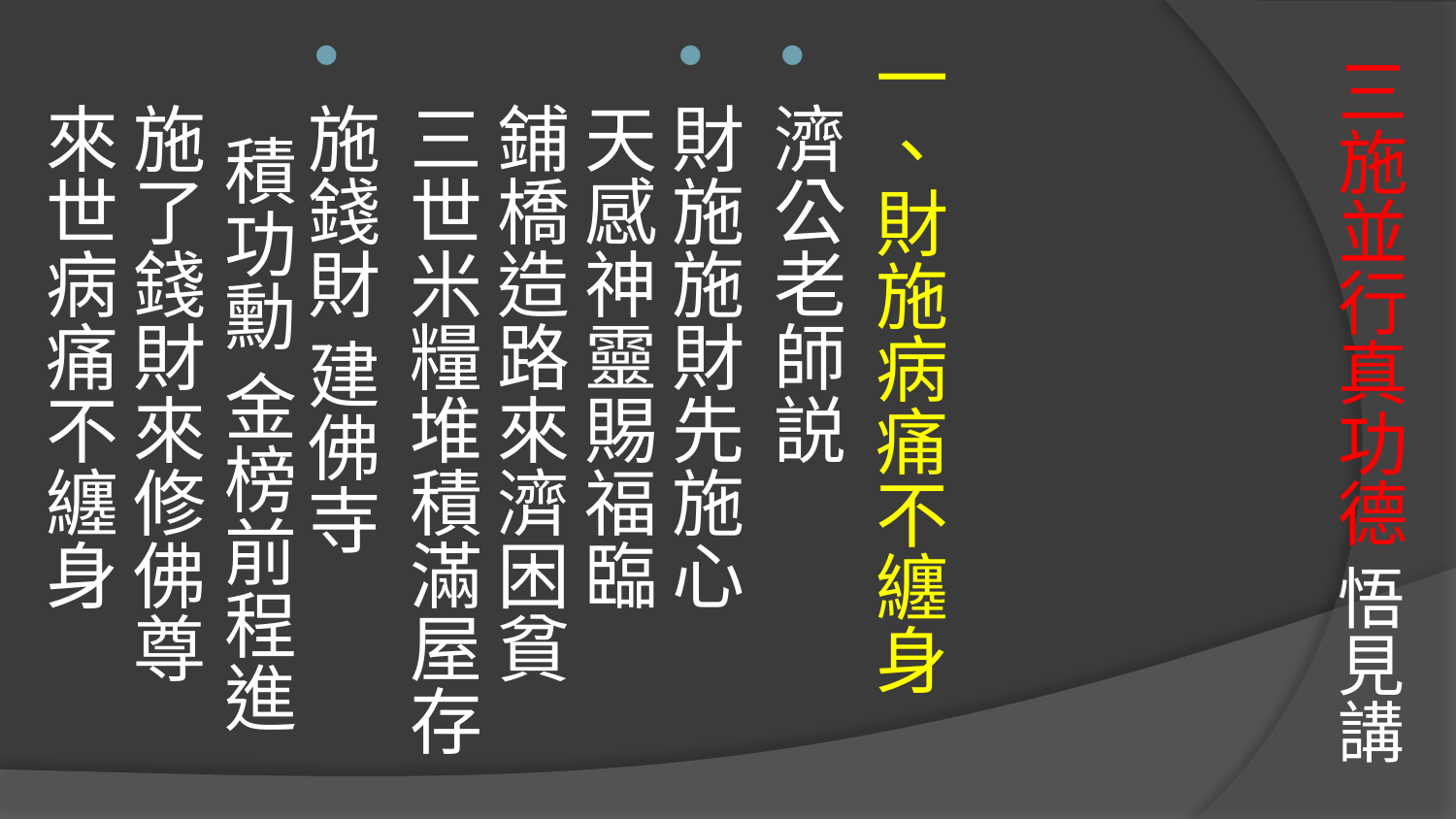

一、財施病痛不纏身
濟公老師説
財施施財先施心 
天感神靈賜福臨
鋪橋造路來濟困貧
三世米糧堆積滿屋存
施錢財 建佛寺                 積功勳 金榜前程進
施了錢財來修佛尊      來世病痛不纏身
# 三施並行真功德 悟見講